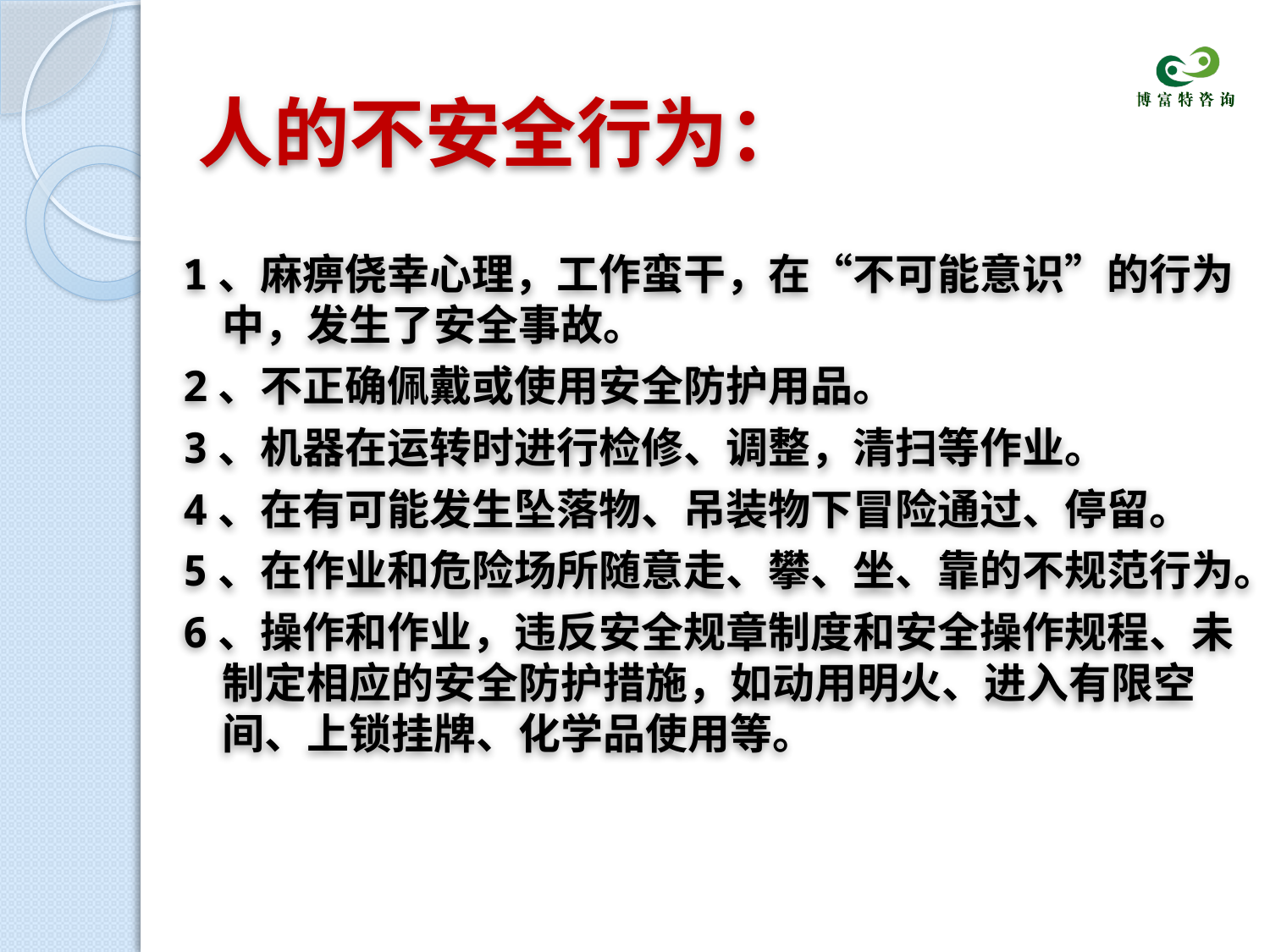

人的不安全行为：

1、麻痹侥幸心理，工作蛮干，在“不可能意识”的行为中，发生了安全事故。
2、不正确佩戴或使用安全防护用品。
3、机器在运转时进行检修、调整，清扫等作业。
4、在有可能发生坠落物、吊装物下冒险通过、停留。
5、在作业和危险场所随意走、攀、坐、靠的不规范行为。
6、操作和作业，违反安全规章制度和安全操作规程、未制定相应的安全防护措施，如动用明火、进入有限空间、上锁挂牌、化学品使用等。